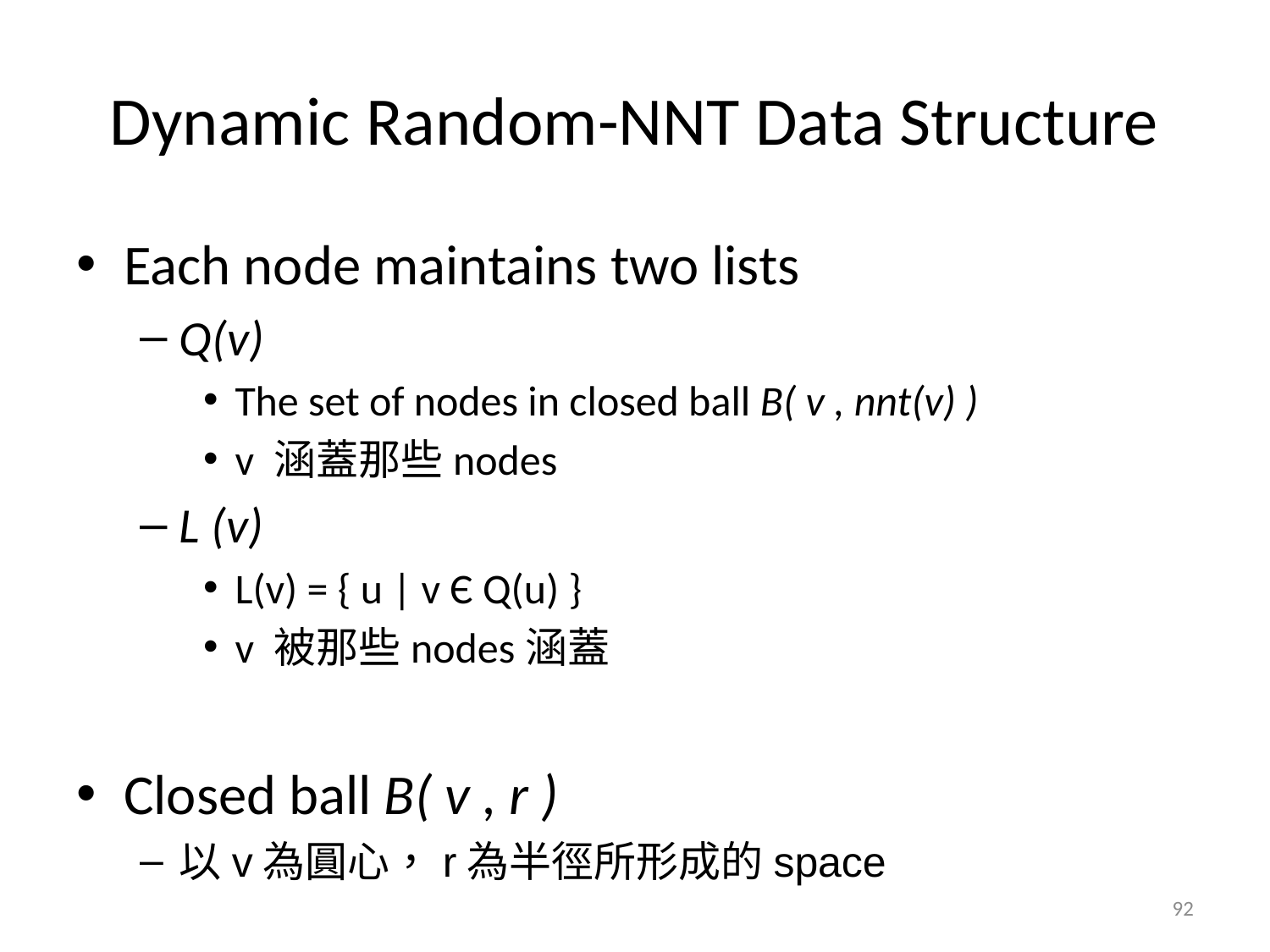

# Dynamic Random-NNT Data Structure
Each node maintains two lists
Q(v)
The set of nodes in closed ball B( v , nnt(v) )
v 涵蓋那些nodes
L (v)
L(v) = { u | v Є Q(u) }
v 被那些nodes涵蓋

Closed ball B( v , r )
以v為圓心，r為半徑所形成的space
92